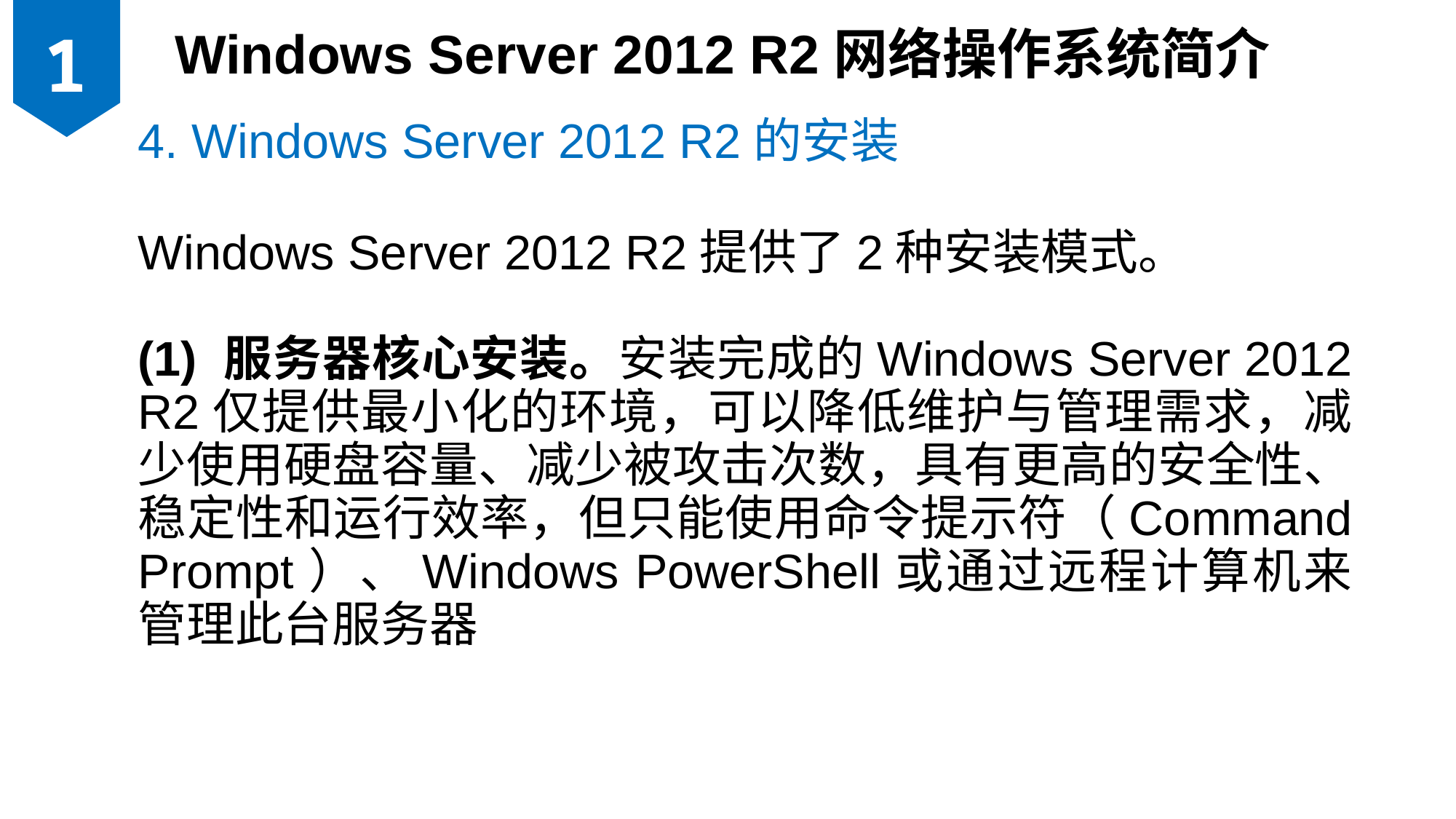

Windows Server 2012 R2网络操作系统简介
1

4. Windows Server 2012 R2的安装

Windows Server 2012 R2提供了2种安装模式。

(1) 服务器核心安装。安装完成的Windows Server 2012 R2仅提供最小化的环境，可以降低维护与管理需求，减少使用硬盘容量、减少被攻击次数，具有更高的安全性、稳定性和运行效率，但只能使用命令提示符（Command Prompt）、Windows PowerShell或通过远程计算机来管理此台服务器